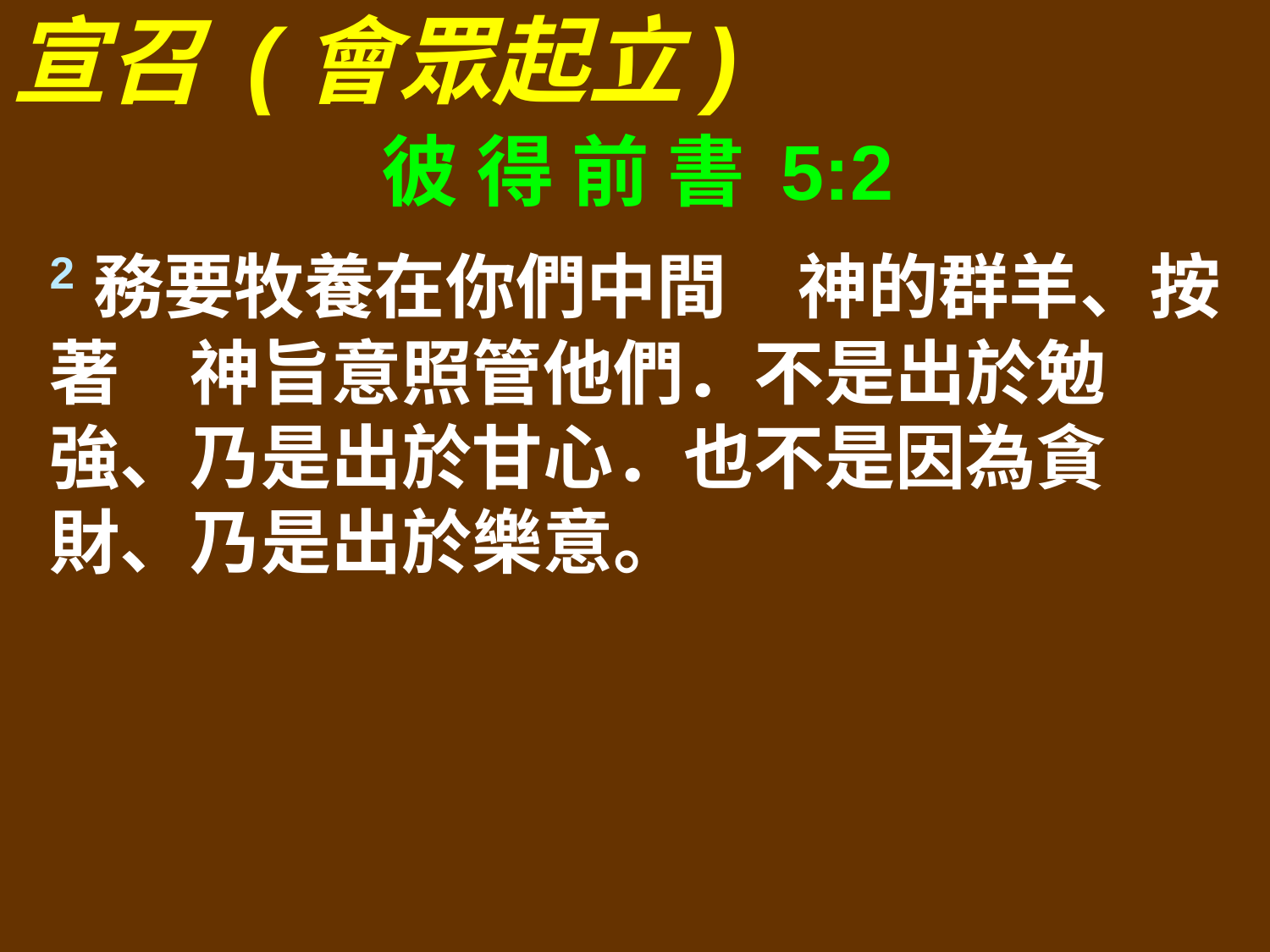

宣召 (會眾起立)
彼 得 前 書 5:2
2務要牧養在你們中間　神的群羊、按著　神旨意照管他們．不是出於勉強、乃是出於甘心．也不是因為貪財、乃是出於樂意。